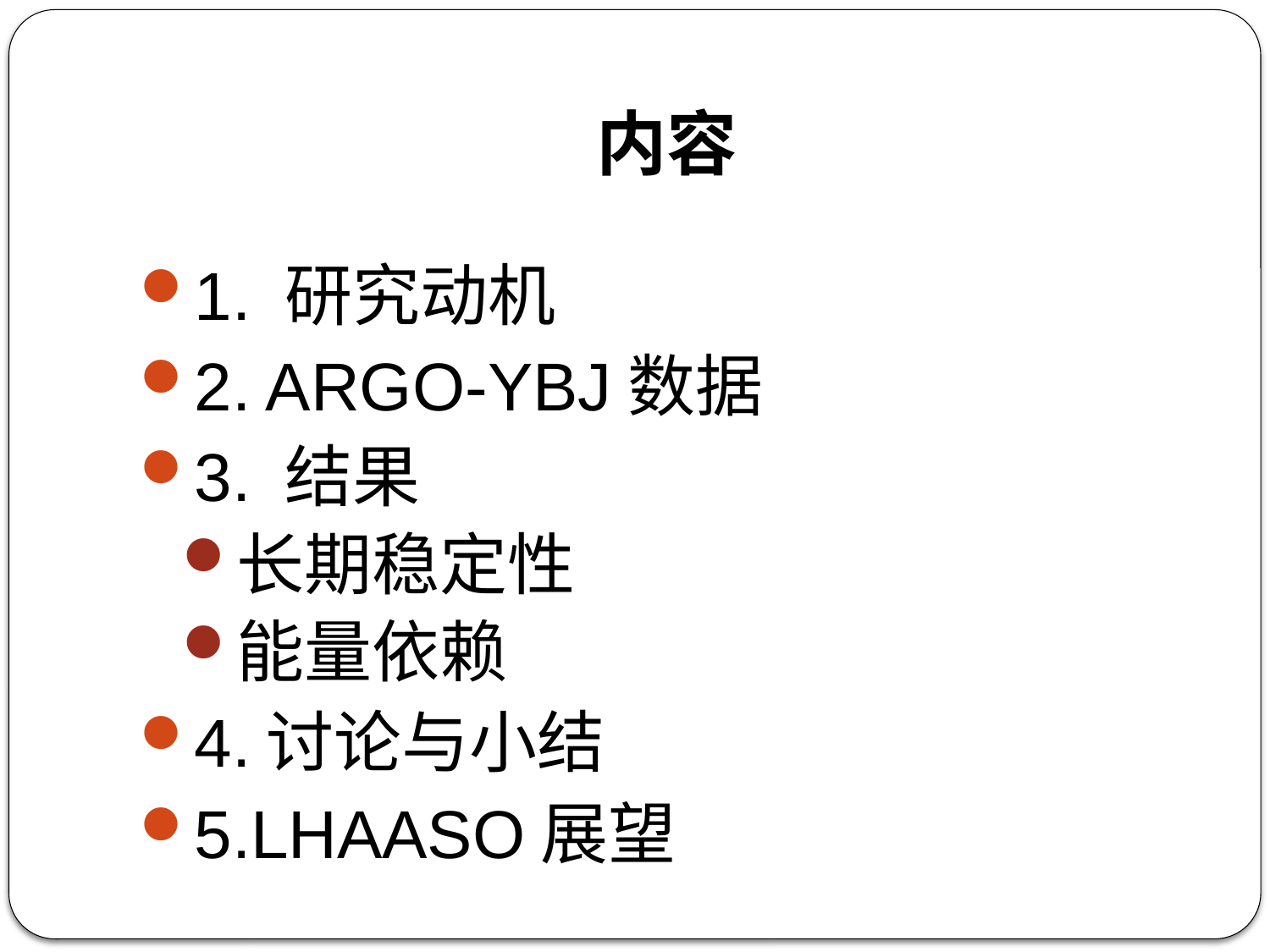

# 内容
1. 研究动机
2. ARGO-YBJ数据
3. 结果
长期稳定性
能量依赖
4.讨论与小结
5.LHAASO展望